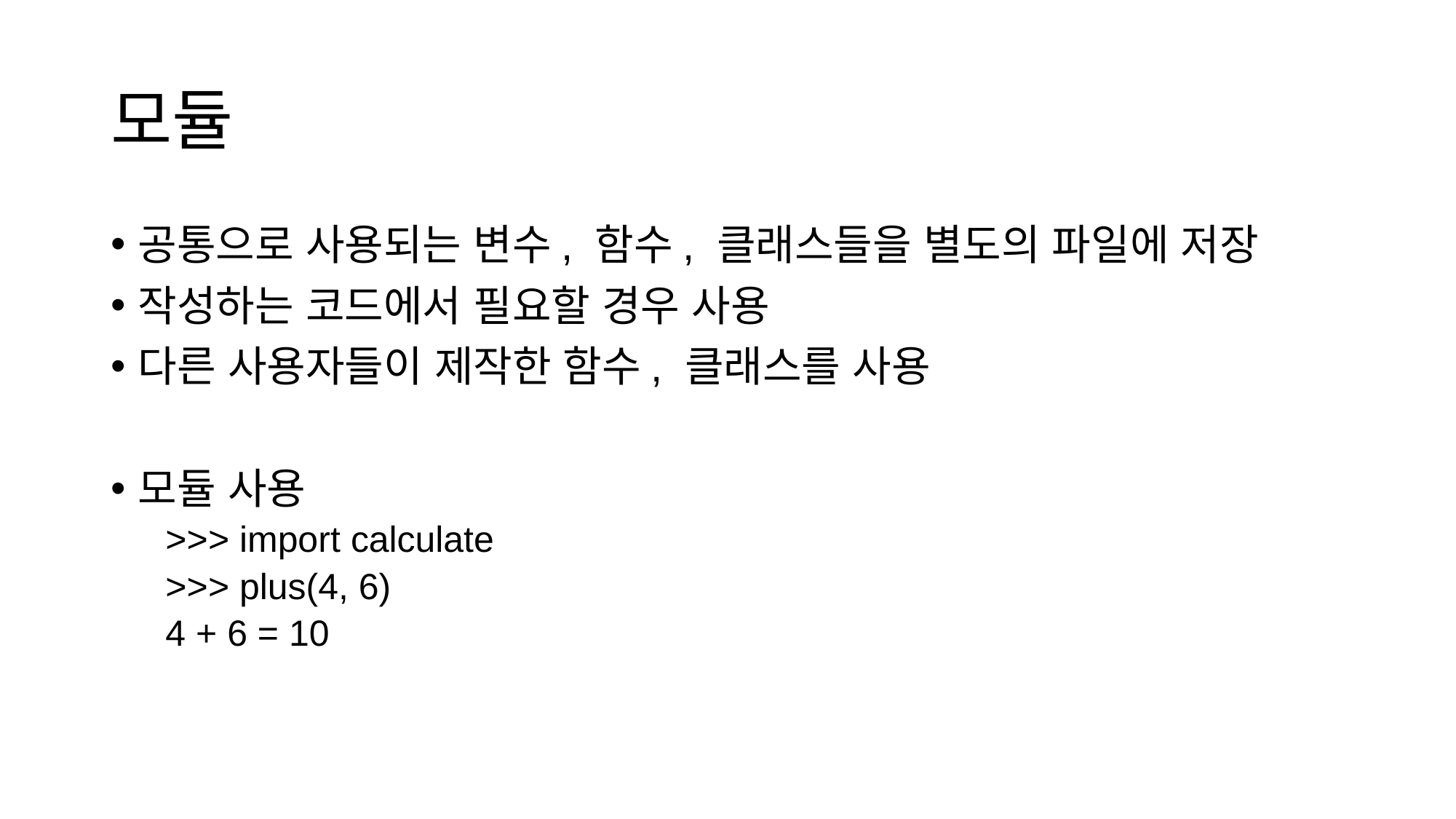

# 모듈
공통으로 사용되는 변수, 함수, 클래스들을 별도의 파일에 저장
작성하는 코드에서 필요할 경우 사용
다른 사용자들이 제작한 함수, 클래스를 사용

모듈 사용
>>> import calculate
>>> plus(4, 6)
4 + 6 = 10